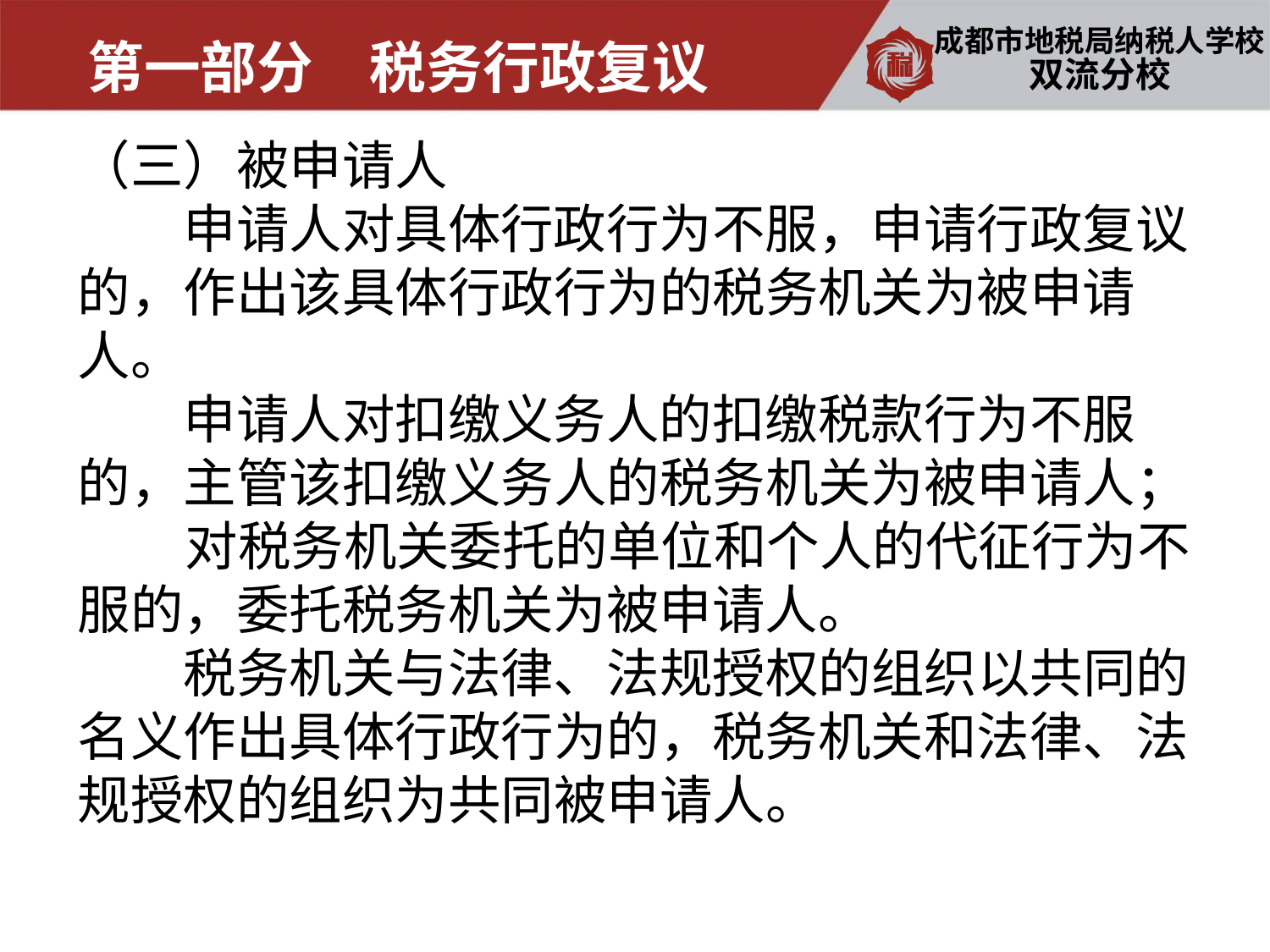

第一部分　税务行政复议
双流分校
（三）被申请人
　　申请人对具体行政行为不服，申请行政复议的，作出该具体行政行为的税务机关为被申请人。
　　申请人对扣缴义务人的扣缴税款行为不服的，主管该扣缴义务人的税务机关为被申请人；
        对税务机关委托的单位和个人的代征行为不服的，委托税务机关为被申请人。
　　税务机关与法律、法规授权的组织以共同的名义作出具体行政行为的，税务机关和法律、法规授权的组织为共同被申请人。